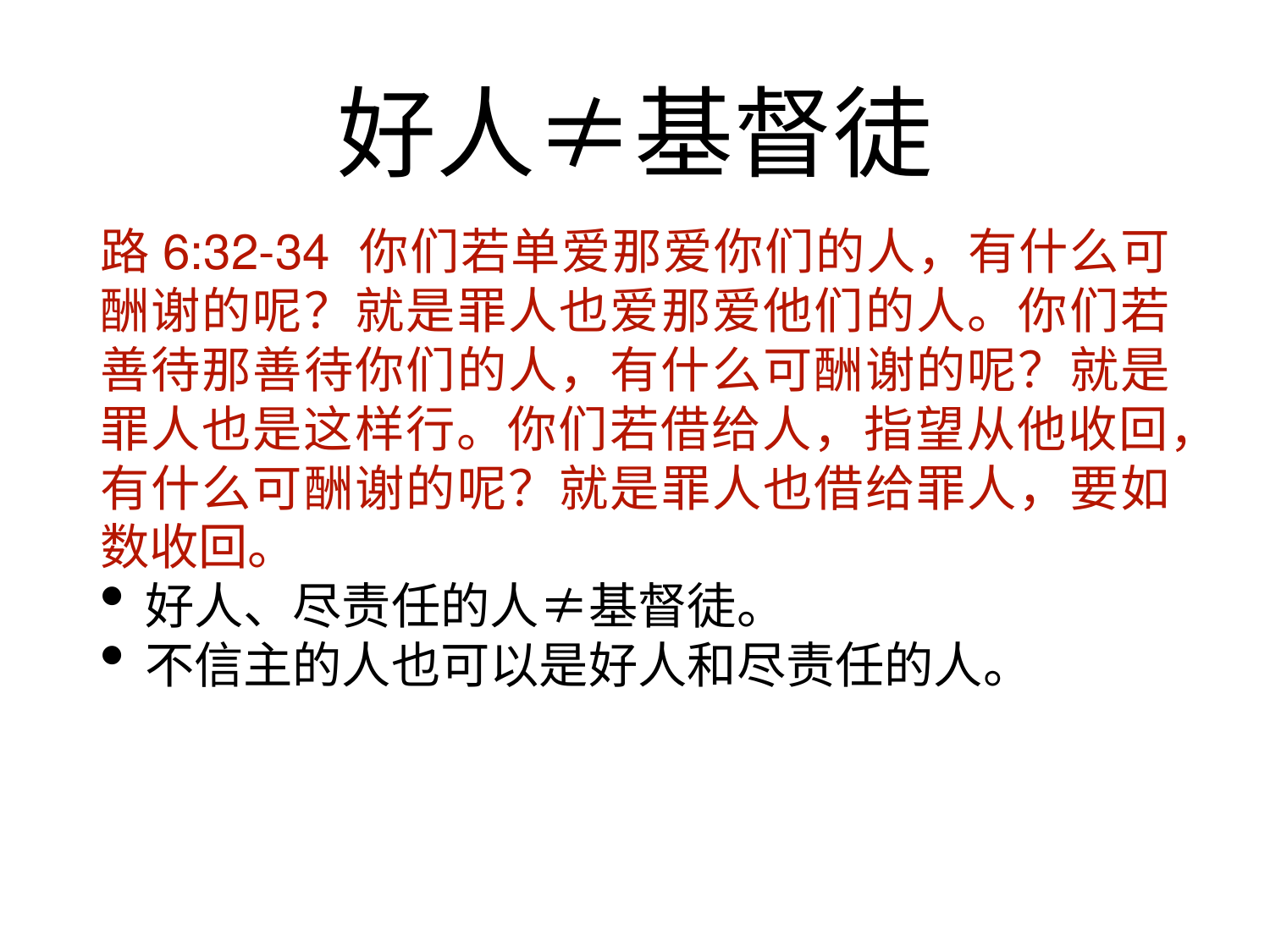

# 好人≠基督徒
路6:32-34 你们若单爱那爱你们的人，有什么可酬谢的呢？就是罪人也爱那爱他们的人。你们若善待那善待你们的人，有什么可酬谢的呢？就是罪人也是这样行。你们若借给人，指望从他收回，有什么可酬谢的呢？就是罪人也借给罪人，要如数收回。
好人、尽责任的人≠基督徒。
不信主的人也可以是好人和尽责任的人。